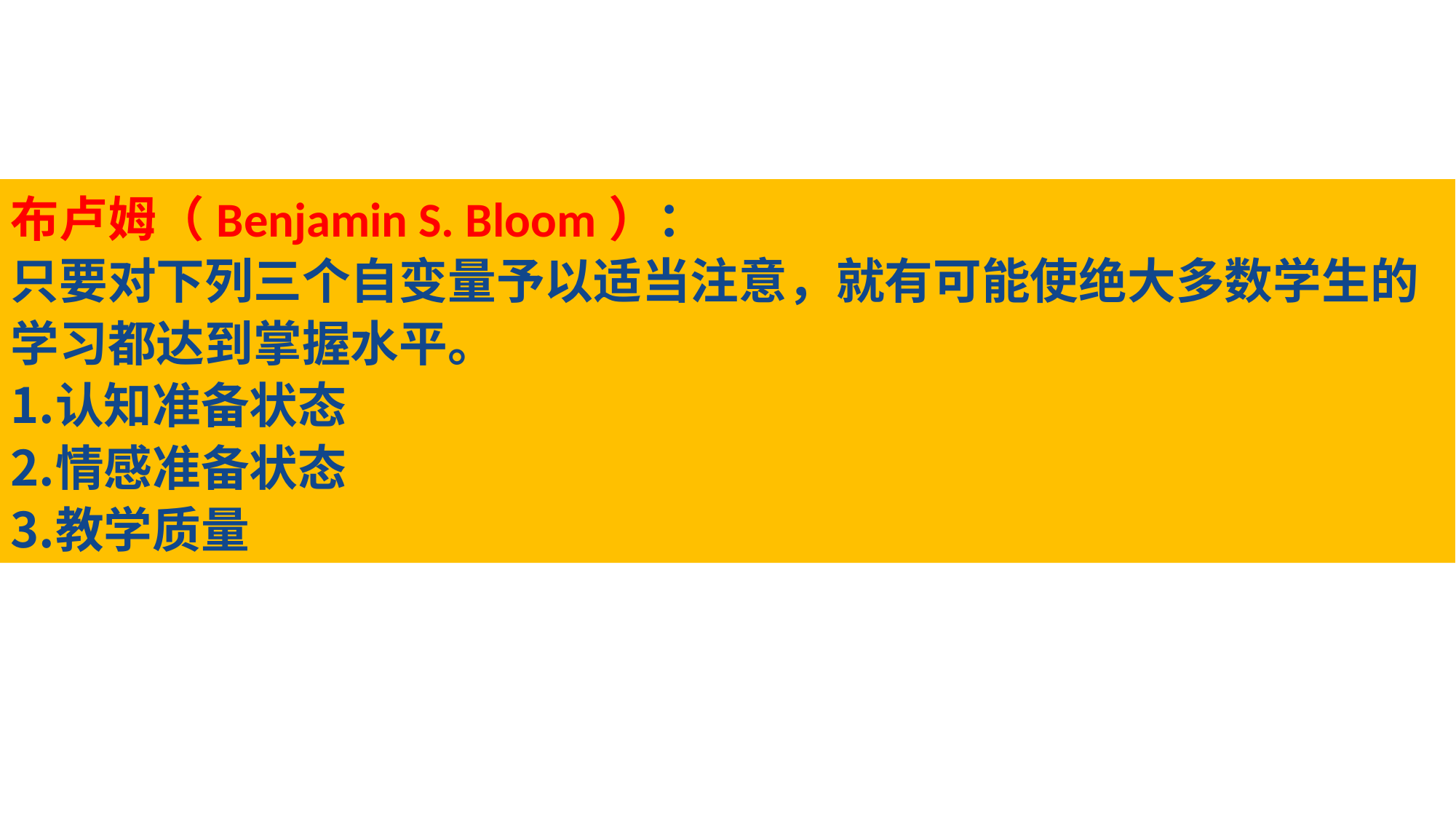

布卢姆（Benjamin S. Bloom）：
只要对下列三个自变量予以适当注意，就有可能使绝大多数学生的学习都达到掌握水平。
认知准备状态
情感准备状态
教学质量